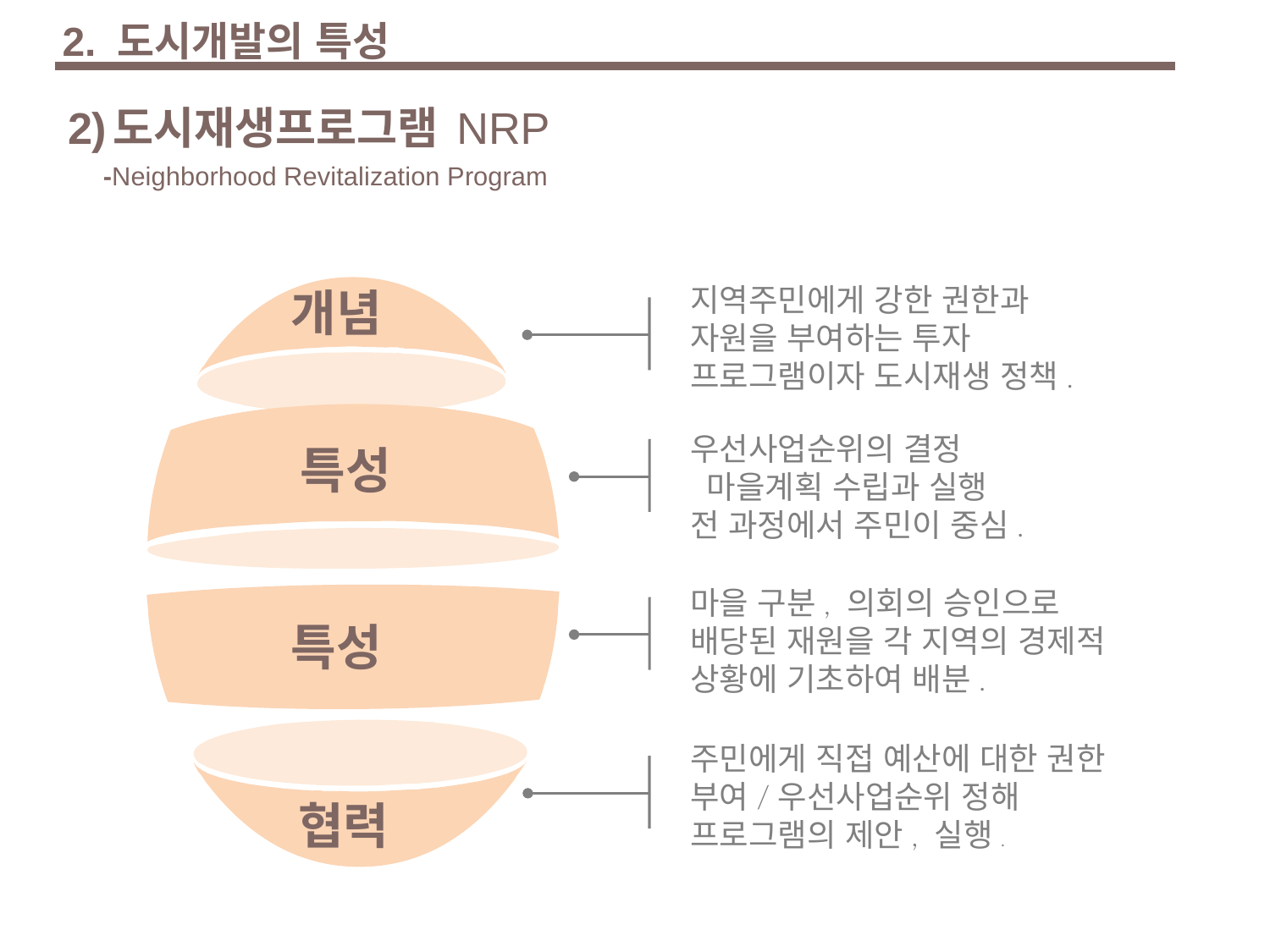

2. 도시개발의 특성
# 2)도시재생프로그램 NRP -Neighborhood Revitalization Program
    개념

지역주민에게 강한 권한과 자원을 부여하는 투자 프로그램이자 도시재생 정책.

    특성
우선사업순위의 결정
 마을계획 수립과 실행
전 과정에서 주민이 중심.

마을 구분, 의회의 승인으로 배당된 재원을 각 지역의 경제적 상황에 기초하여 배분.

    특성

주민에게 직접 예산에 대한 권한 부여/우선사업순위 정해
프로그램의 제안, 실행.

    협력